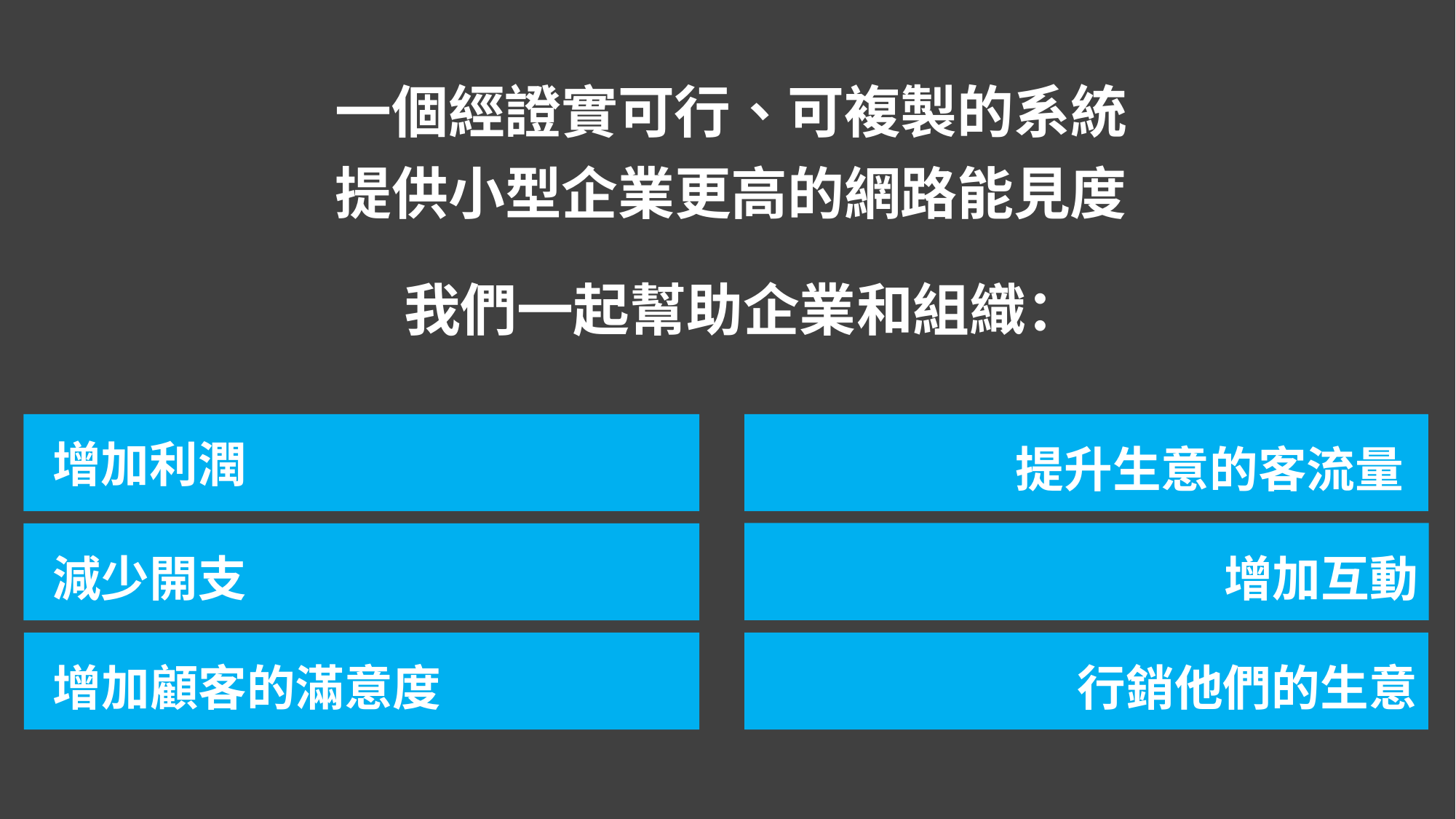

一個經證實可行、可複製的系統
提供小型企業更高的網路能見度
我們一起幫助企業和組織：
增加利潤
提升生意的客流量
增加互動
減少開支
增加顧客的滿意度
行銷他們的生意